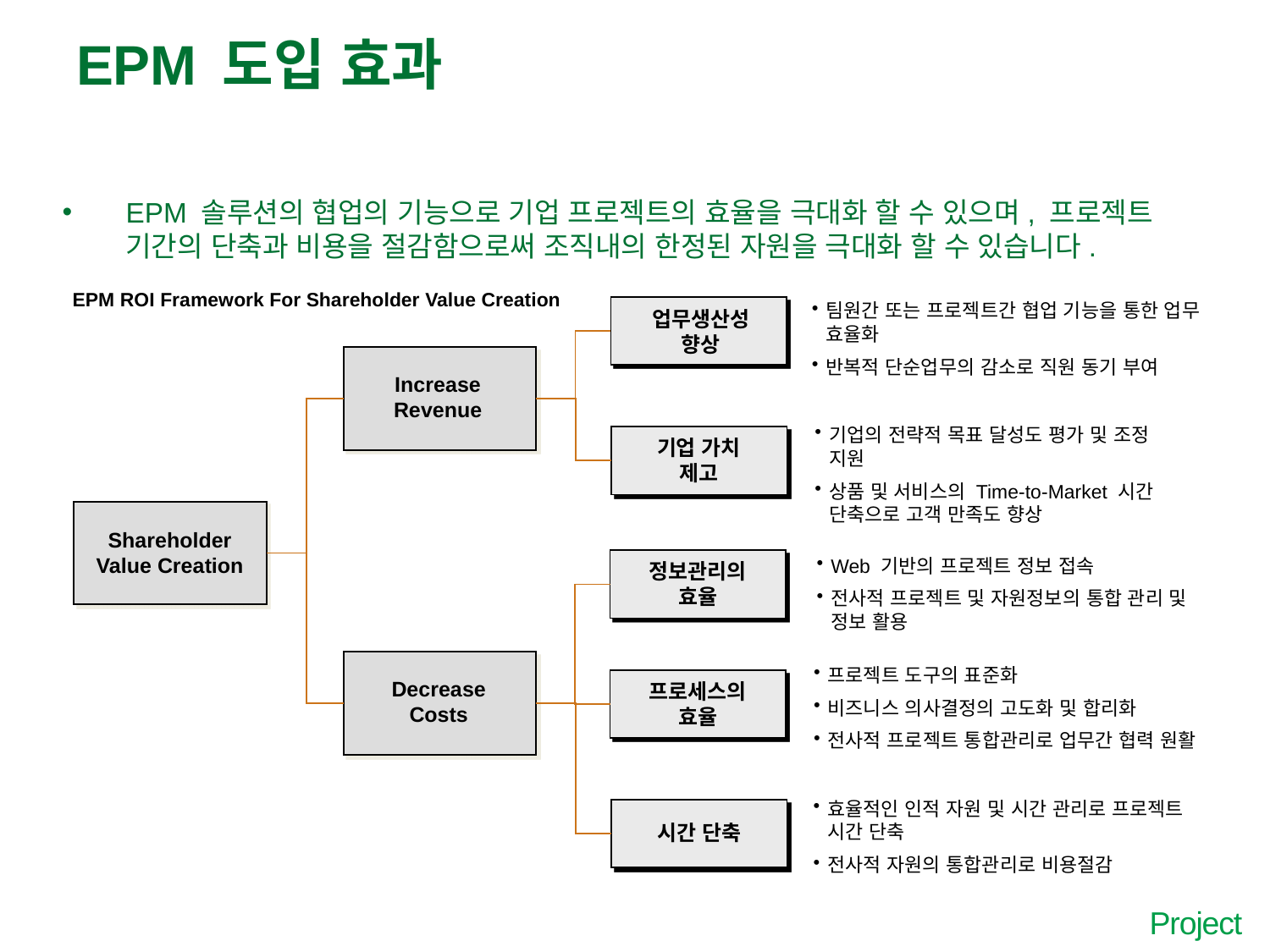

# EPM 도입 효과
EPM 솔루션의 협업의 기능으로 기업 프로젝트의 효율을 극대화 할 수 있으며, 프로젝트 기간의 단축과 비용을 절감함으로써 조직내의 한정된 자원을 극대화 할 수 있습니다.

 EPM ROI Framework For Shareholder Value Creation
팀원간 또는 프로젝트간 협업 기능을 통한 업무 효율화
반복적 단순업무의 감소로 직원 동기 부여

업무생산성
향상

Increase Revenue
기업의 전략적 목표 달성도 평가 및 조정 지원
상품 및 서비스의 Time-to-Market 시간 단축으로 고객 만족도 향상

기업 가치
제고

Shareholder Value Creation
Web 기반의 프로젝트 정보 접속
전사적 프로젝트 및 자원정보의 통합 관리 및 정보 활용

정보관리의 효율

프로젝트 도구의 표준화
비즈니스 의사결정의 고도화 및 합리화
전사적 프로젝트 통합관리로 업무간 협력 원활

Decrease
Costs
프로세스의 효율
효율적인 인적 자원 및 시간 관리로 프로젝트 시간 단축
전사적 자원의 통합관리로 비용절감

시간 단축